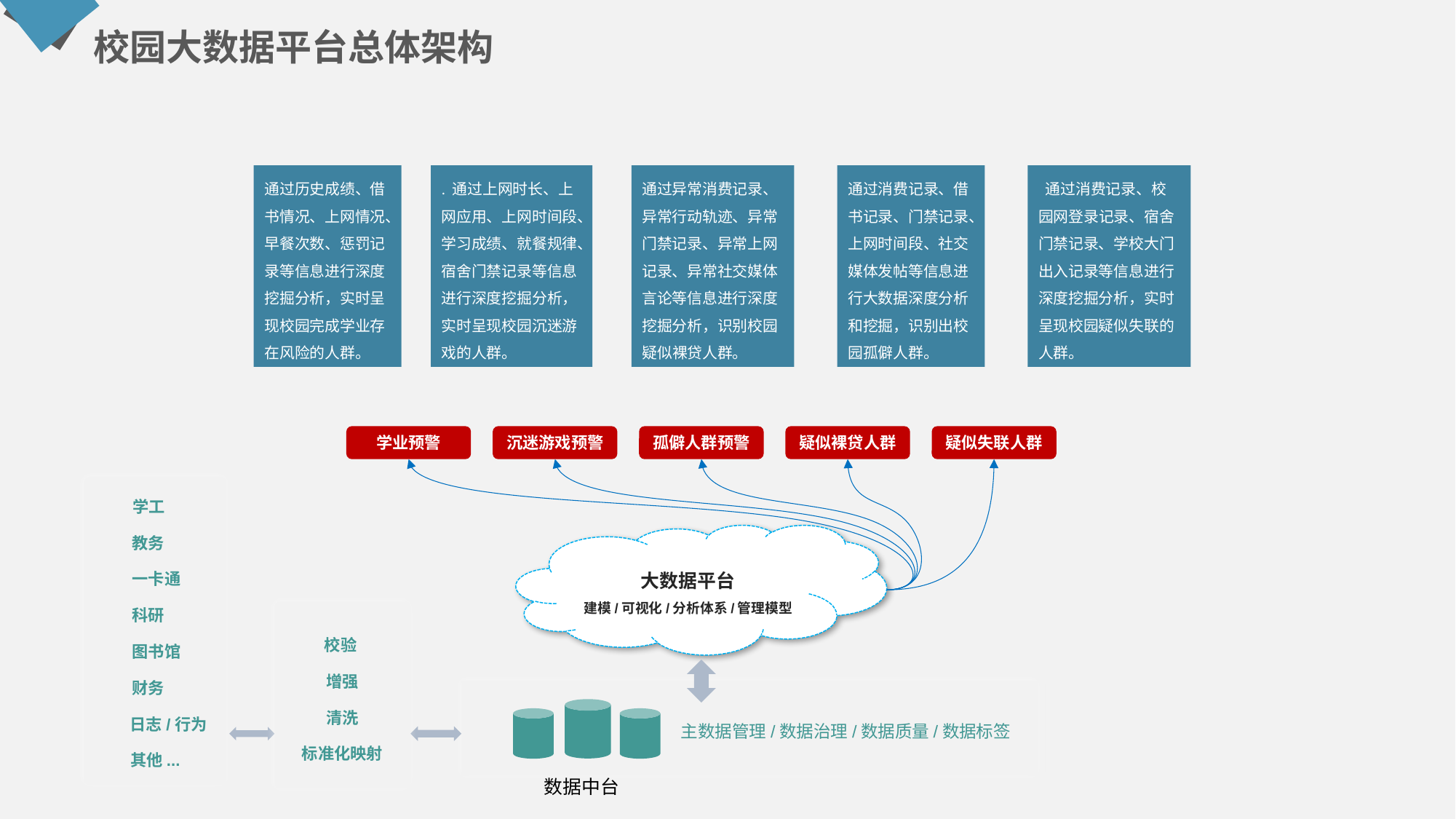

校园大数据平台总体架构
通过历史成绩、借书情况、上网情况、早餐次数、惩罚记录等信息进行深度挖掘分析，实时呈现校园完成学业存在风险的人群。
. 通过上网时长、上网应用、上网时间段、学习成绩、就餐规律、宿舍门禁记录等信息进行深度挖掘分析，实时呈现校园沉迷游戏的人群。
通过异常消费记录、异常行动轨迹、异常门禁记录、异常上网记录、异常社交媒体言论等信息进行深度挖掘分析，识别校园疑似裸贷人群。
通过消费记录、借书记录、门禁记录、上网时间段、社交媒体发帖等信息进行大数据深度分析和挖掘，识别出校园孤僻人群。
 通过消费记录、校园网登录记录、宿舍门禁记录、学校大门出入记录等信息进行深度挖掘分析，实时呈现校园疑似失联的人群。
学业预警
沉迷游戏预警
孤僻人群预警
疑似裸贷人群
疑似失联人群

学工
大数据平台
建模/可视化/分析体系/管理模型
教务
一卡通

科研
校验
增强
清洗
标准化映射
图书馆

财务

日志/行为
主数据管理/数据治理/数据质量/数据标签

其他...
数据中台